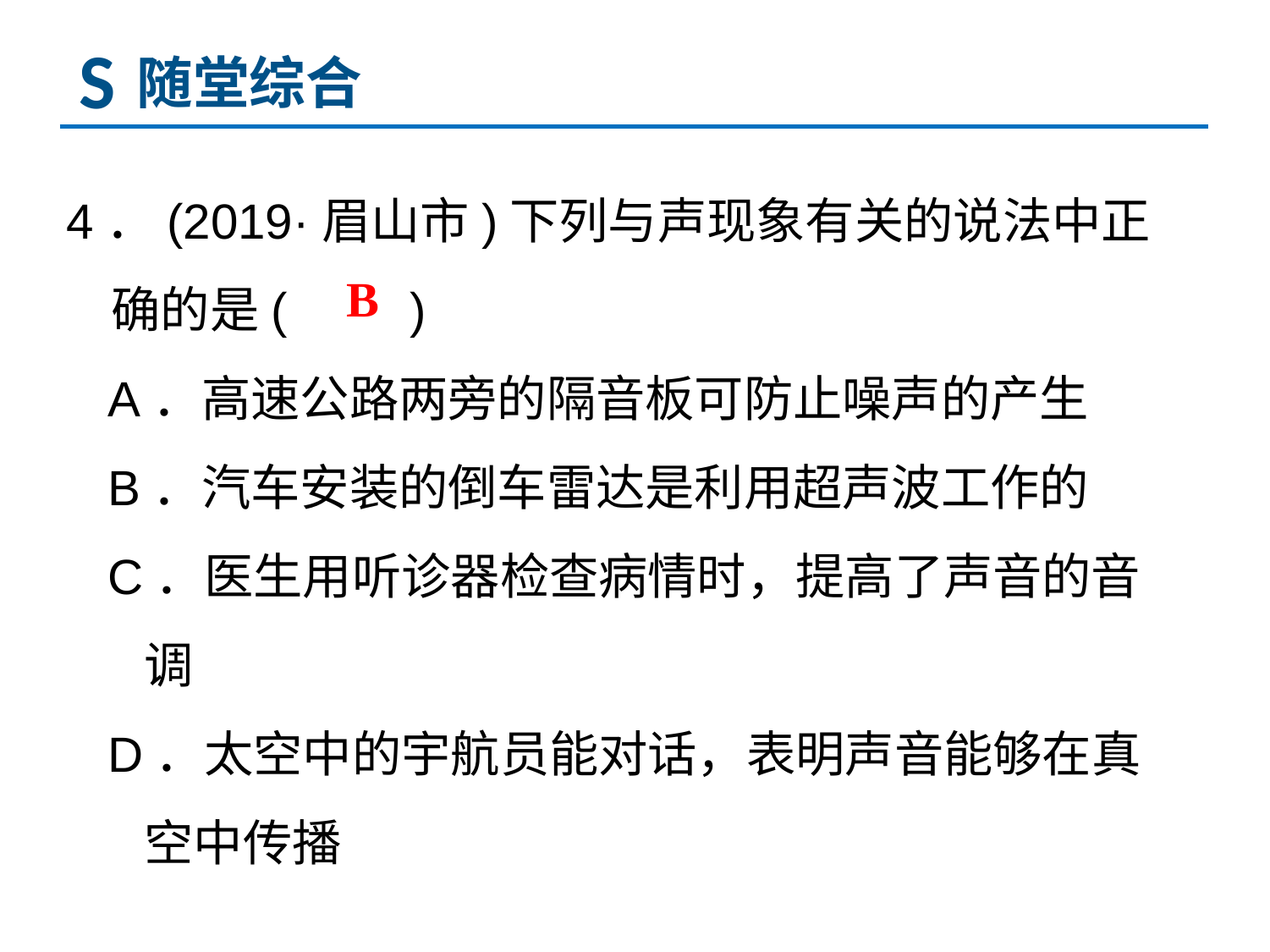

S
随堂综合
4．(2019·眉山市)下列与声现象有关的说法中正
   确的是(　　)
   A．高速公路两旁的隔音板可防止噪声的产生
   B．汽车安装的倒车雷达是利用超声波工作的
   C．医生用听诊器检查病情时，提高了声音的音
      调
   D．太空中的宇航员能对话，表明声音能够在真
      空中传播
B